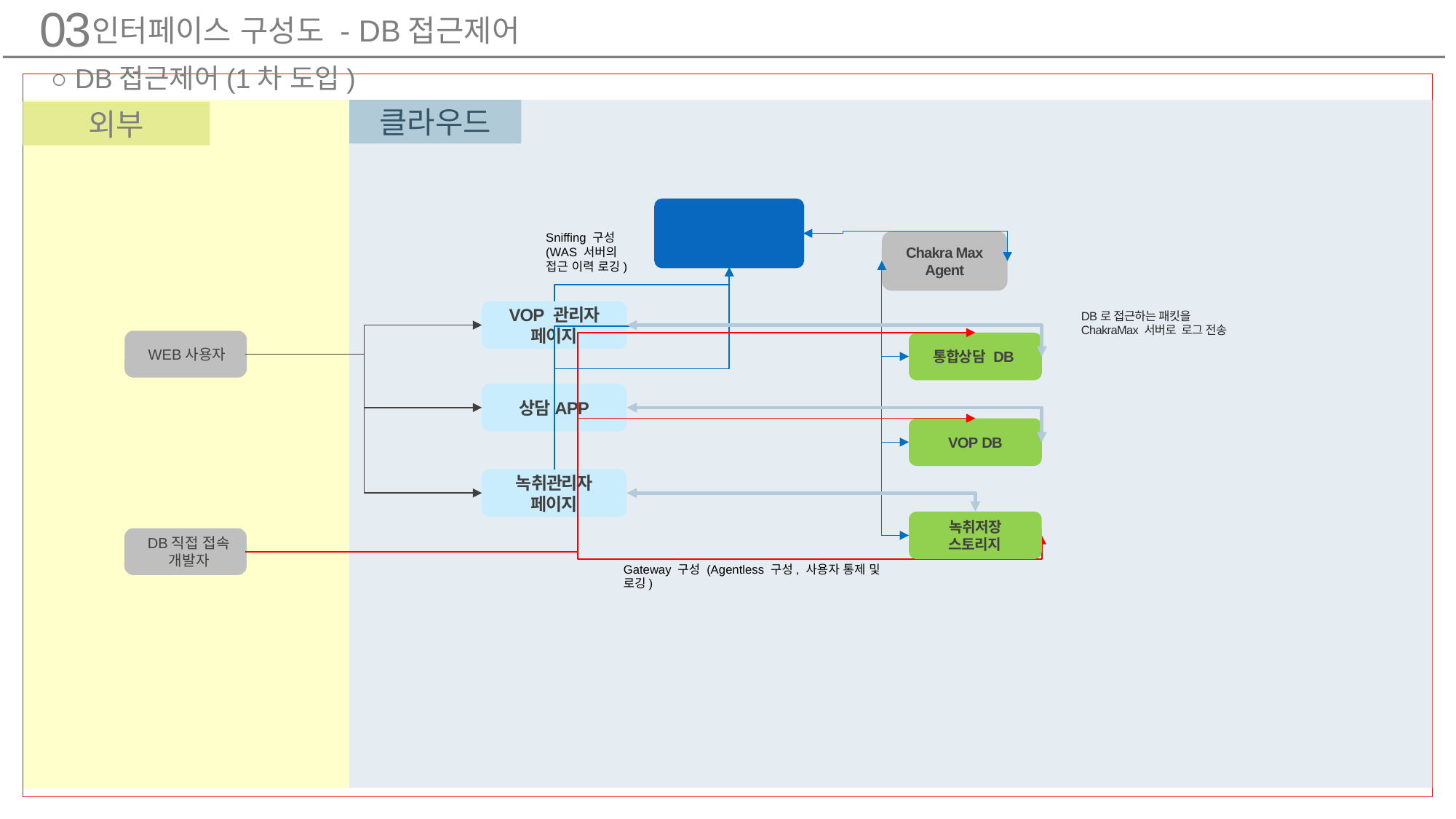

03
인터페이스 구성도 - DB접근제어
○ DB접근제어(1차 도입)

클라우드
외부
DB접근제어
Sniffing 구성 (WAS 서버의 접근 이력 로깅)
Chakra Max
Agent
VOP 관리자
페이지
DB로 접근하는 패킷을 ChakraMax 서버로  로그 전송

WEB사용자
통합상담 DB
상담APP
VOP DB
녹취관리자
페이지
녹취저장 스토리지
DB직접 접속
개발자
Gateway 구성 (Agentless 구성, 사용자 통제 및 로깅)